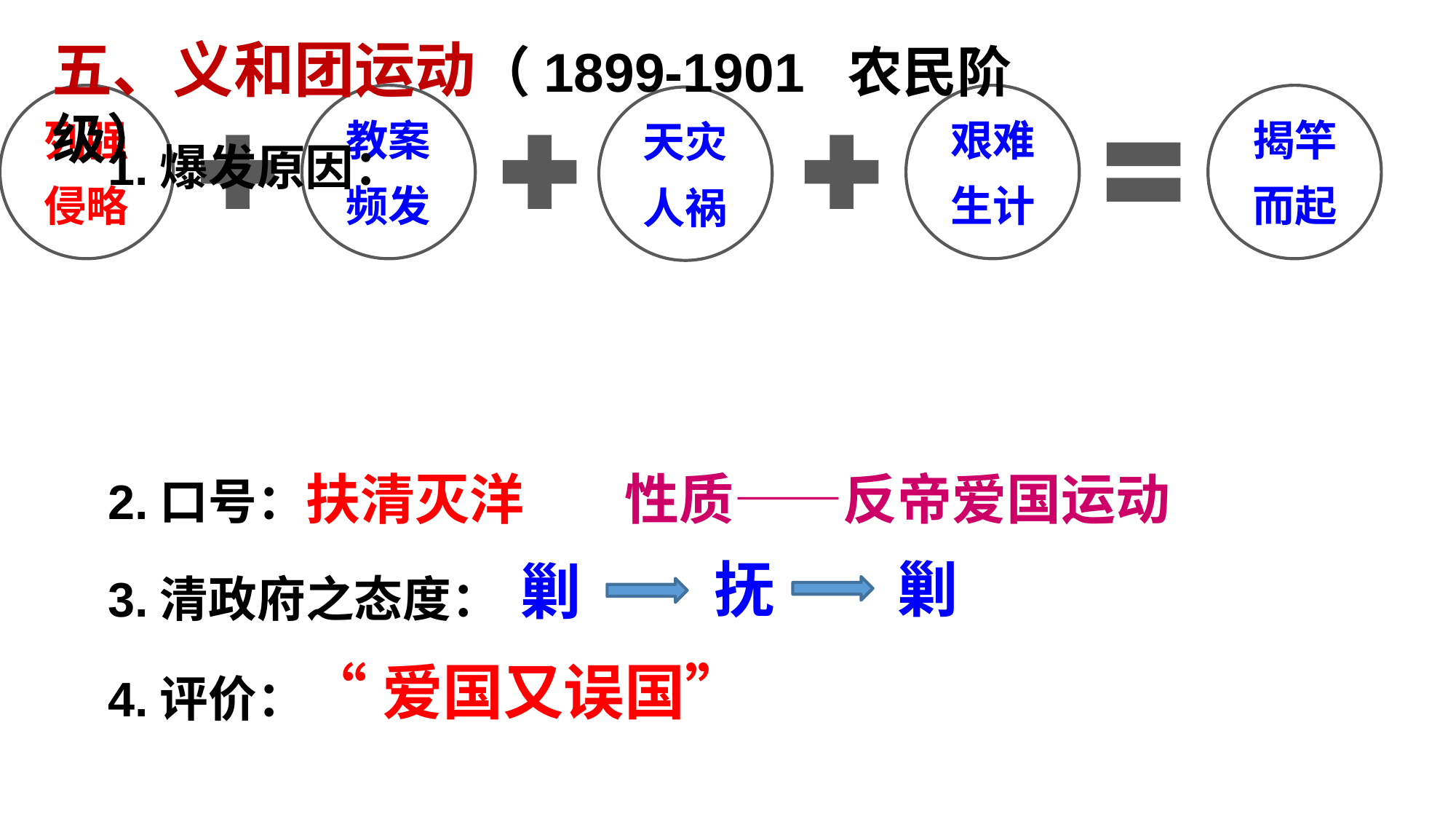

五、义和团运动（1899-1901  农民阶级）
1.爆发原因：
列强
侵略

教案
频发

天灾
人祸

艰难
生计

揭竿
而起
2.口号：扶清灭洋
性质——反帝爱国运动
剿
抚
剿
3.清政府之态度：

“爱国又误国”
4.评价：